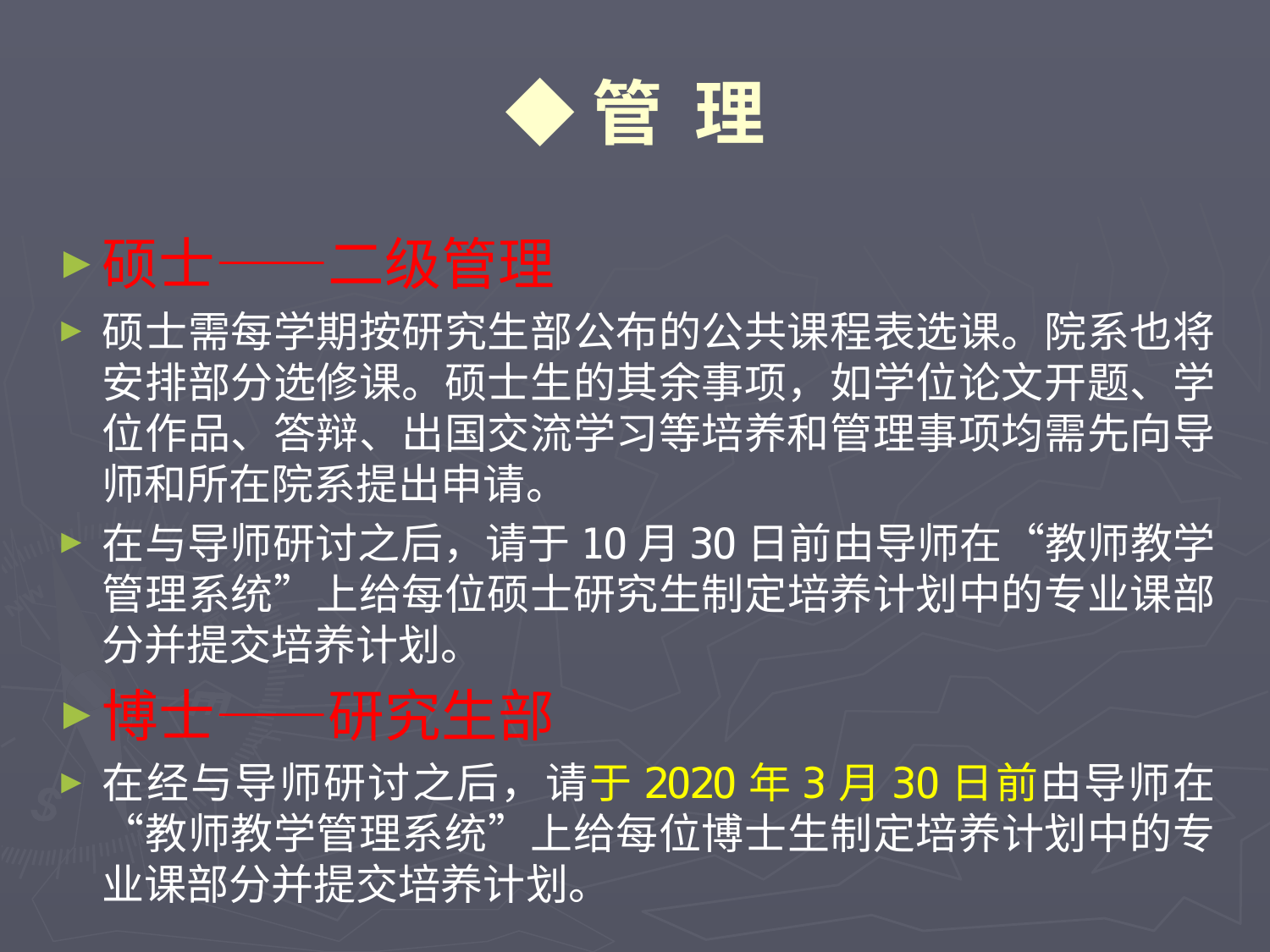

◆管  理
硕士——二级管理
硕士需每学期按研究生部公布的公共课程表选课。院系也将安排部分选修课。硕士生的其余事项，如学位论文开题、学位作品、答辩、出国交流学习等培养和管理事项均需先向导师和所在院系提出申请。
在与导师研讨之后，请于10月30日前由导师在“教师教学管理系统”上给每位硕士研究生制定培养计划中的专业课部分并提交培养计划。
博士——研究生部
在经与导师研讨之后，请于2020年3月30日前由导师在“教师教学管理系统”上给每位博士生制定培养计划中的专业课部分并提交培养计划。